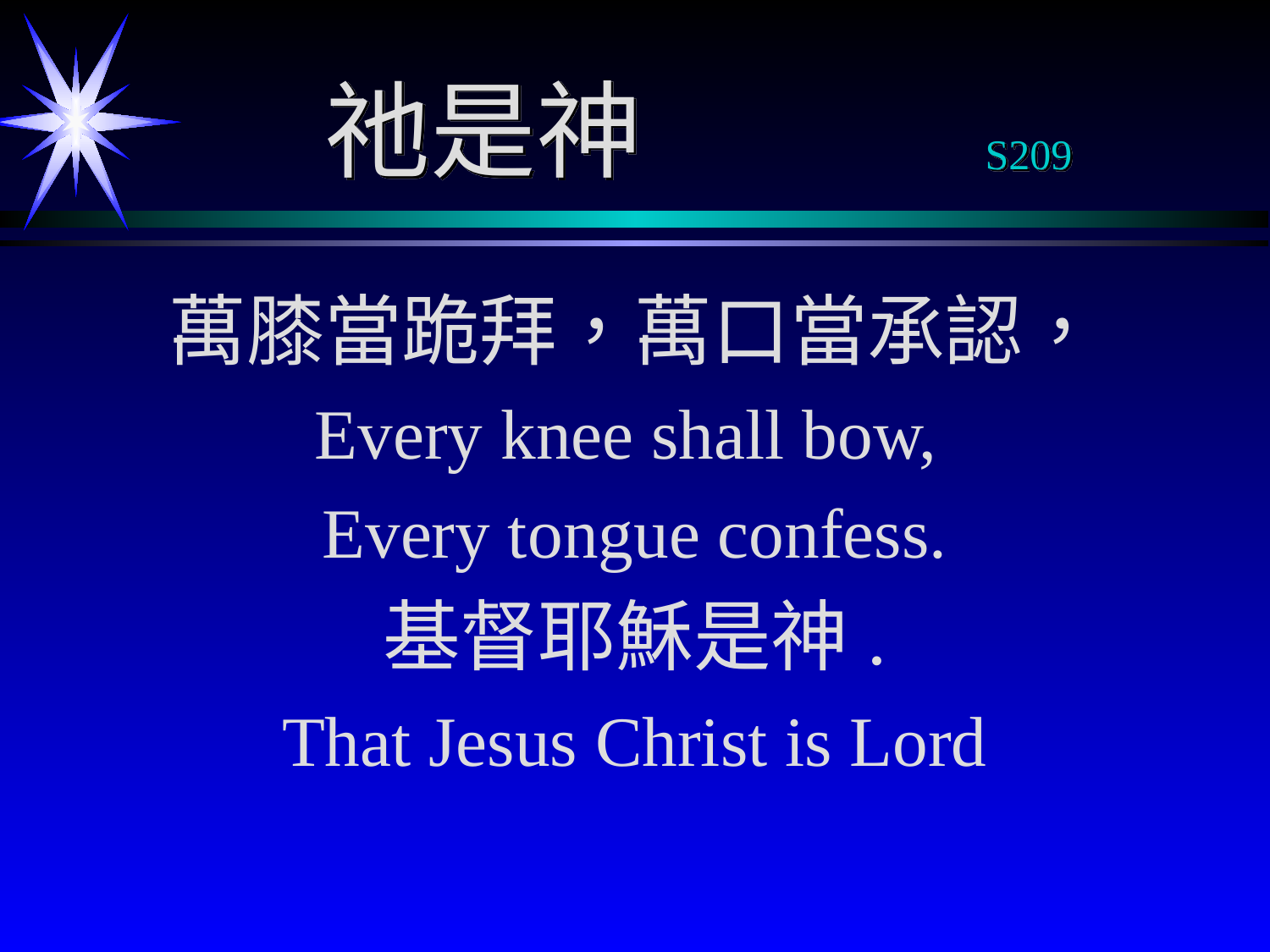

# 祂是神　　　S209
萬膝當跪拜，萬口當承認，
Every knee shall bow,
Every tongue confess.
基督耶穌是神.
That Jesus Christ is Lord